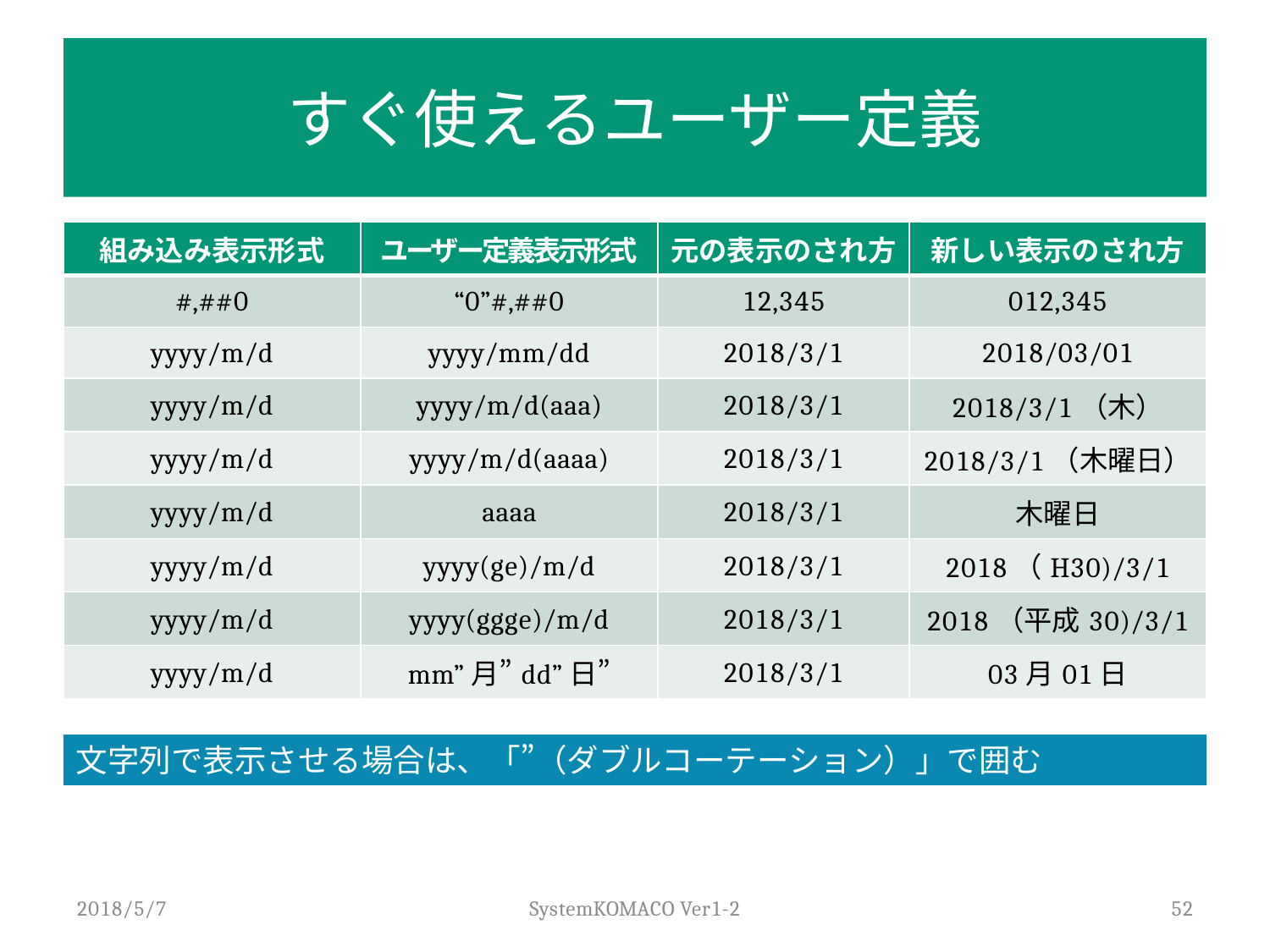

# すぐ使えるユーザー定義
| 組み込み表示形式 | ユーザー定義表示形式 | 元の表示のされ方 | 新しい表示のされ方 |
| --- | --- | --- | --- |
| #,##0 | “0”#,##0 | 12,345 | 012,345 |
| yyyy/m/d | yyyy/mm/dd | 2018/3/1 | 2018/03/01 |
| yyyy/m/d | yyyy/m/d(aaa) | 2018/3/1 | 2018/3/1（木） |
| yyyy/m/d | yyyy/m/d(aaaa) | 2018/3/1 | 2018/3/1（木曜日） |
| yyyy/m/d | aaaa | 2018/3/1 | 木曜日 |
| yyyy/m/d | yyyy(ge)/m/d | 2018/3/1 | 2018（H30)/3/1 |
| yyyy/m/d | yyyy(ggge)/m/d | 2018/3/1 | 2018（平成30)/3/1 |
| yyyy/m/d | mm”月”dd”日” | 2018/3/1 | 03月01日 |
文字列で表示させる場合は、「”（ダブルコーテーション）」で囲む
2018/5/7
SystemKOMACO Ver1-2
52